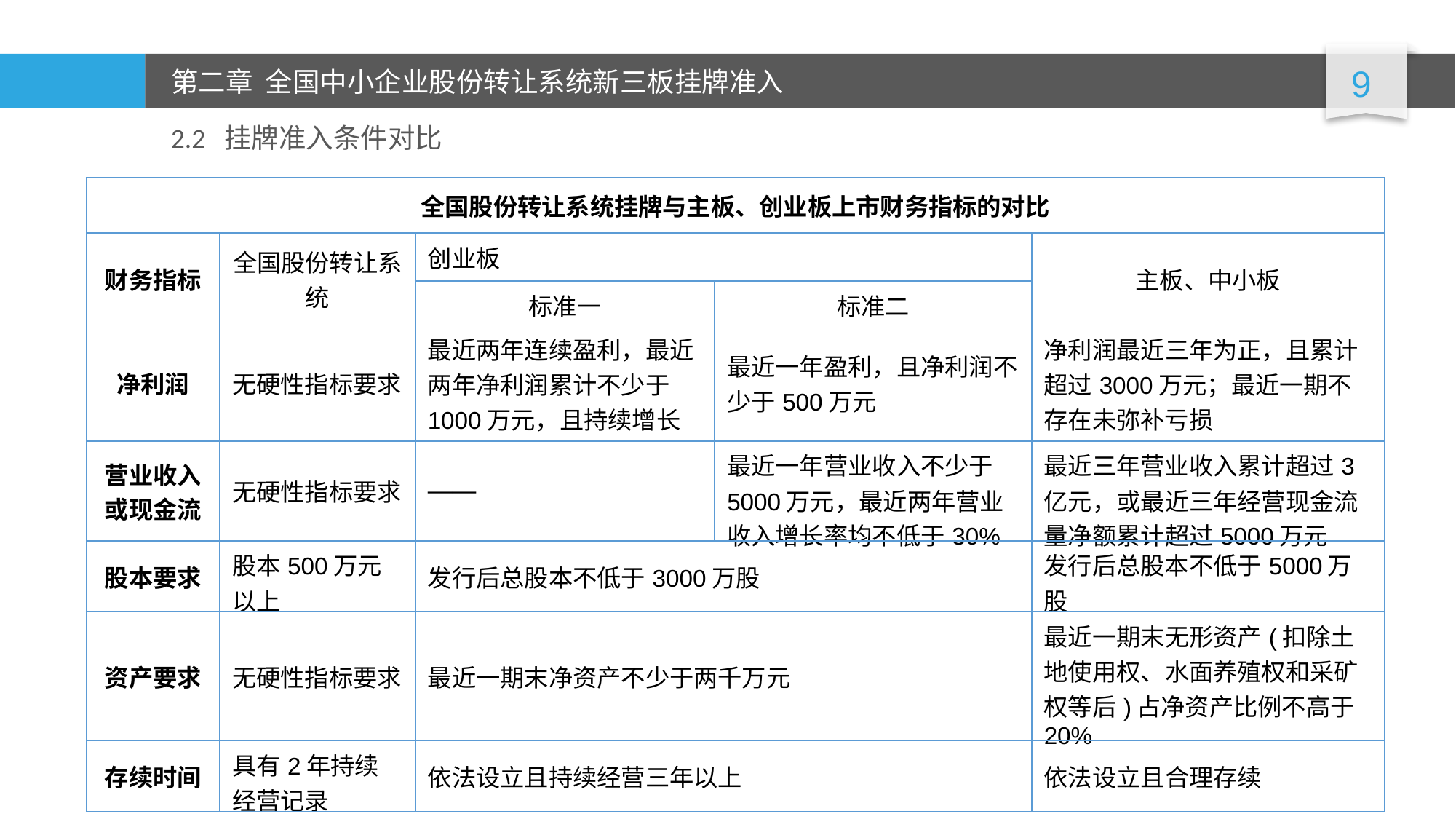

2.2  挂牌准入条件对比
| 全国股份转让系统挂牌与主板、创业板上市财务指标的对比 |  |  |  |  |
| --- | --- | --- | --- | --- |
| 财务指标 | 全国股份转让系统 | 创业板 |  | 主板、中小板 |
|  |  | 标准一 | 标准二 |  |
| 净利润 | 无硬性指标要求 | 最近两年连续盈利，最近两年净利润累计不少于1000万元，且持续增长 | 最近一年盈利，且净利润不少于500万元 | 净利润最近三年为正，且累计超过3000万元；最近一期不存在未弥补亏损 |
| 营业收入 或现金流 | 无硬性指标要求 | —— | 最近一年营业收入不少于5000万元，最近两年营业收入增长率均不低于30% | 最近三年营业收入累计超过3亿元，或最近三年经营现金流量净额累计超过5000万元 |
| 股本要求 | 股本500万元以上 | 发行后总股本不低于3000万股 |  | 发行后总股本不低于5000万股 |
| 资产要求 | 无硬性指标要求 | 最近一期末净资产不少于两千万元 |  | 最近一期末无形资产(扣除土地使用权、水面养殖权和采矿权等后)占净资产比例不高于20% |
| 存续时间 | 具有2年持续经营记录 | 依法设立且持续经营三年以上 |  | 依法设立且合理存续 |